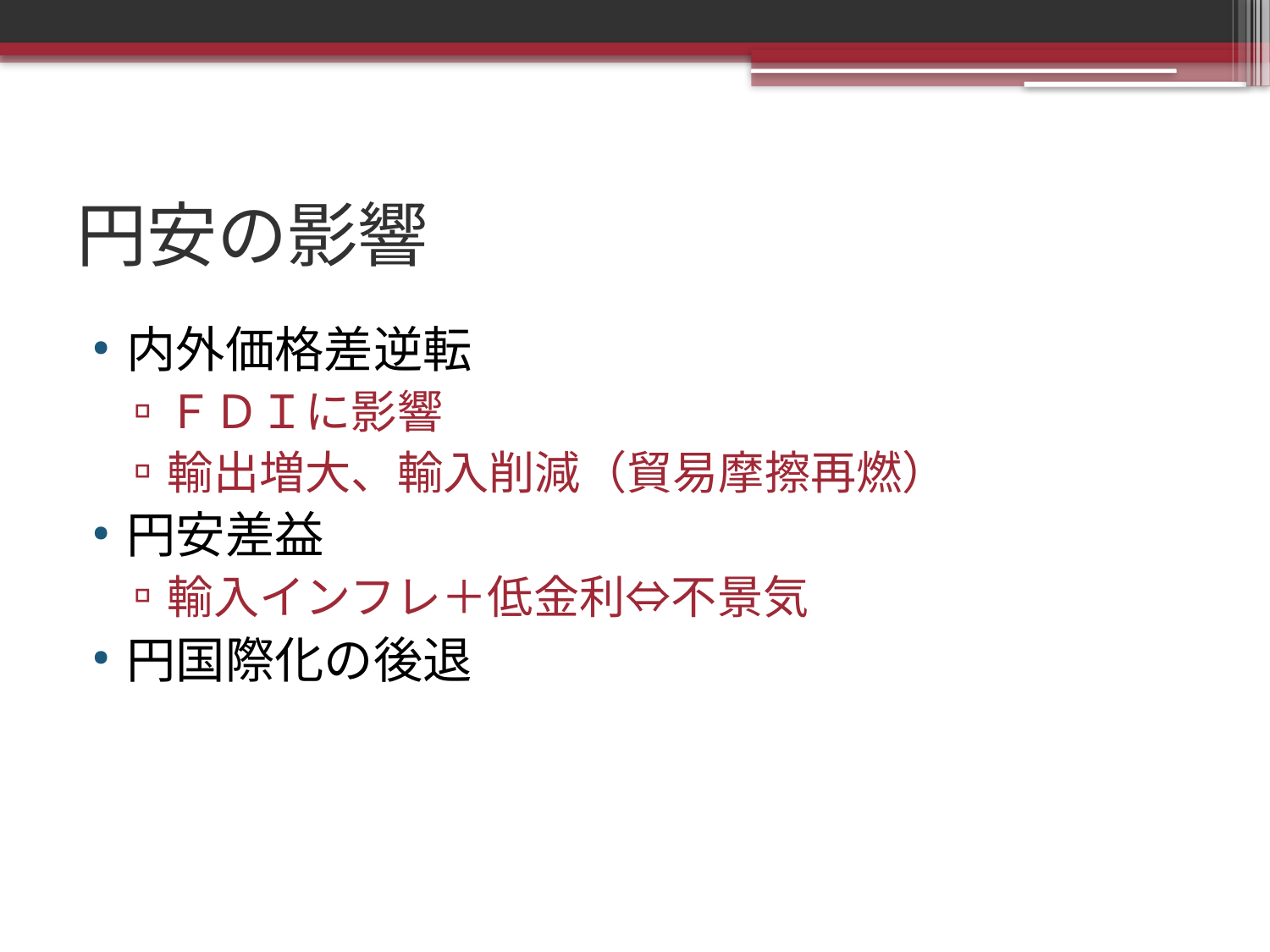

# 円安の影響
内外価格差逆転
ＦＤＩに影響
輸出増大、輸入削減（貿易摩擦再燃）
円安差益
輸入インフレ＋低金利⇔不景気
円国際化の後退